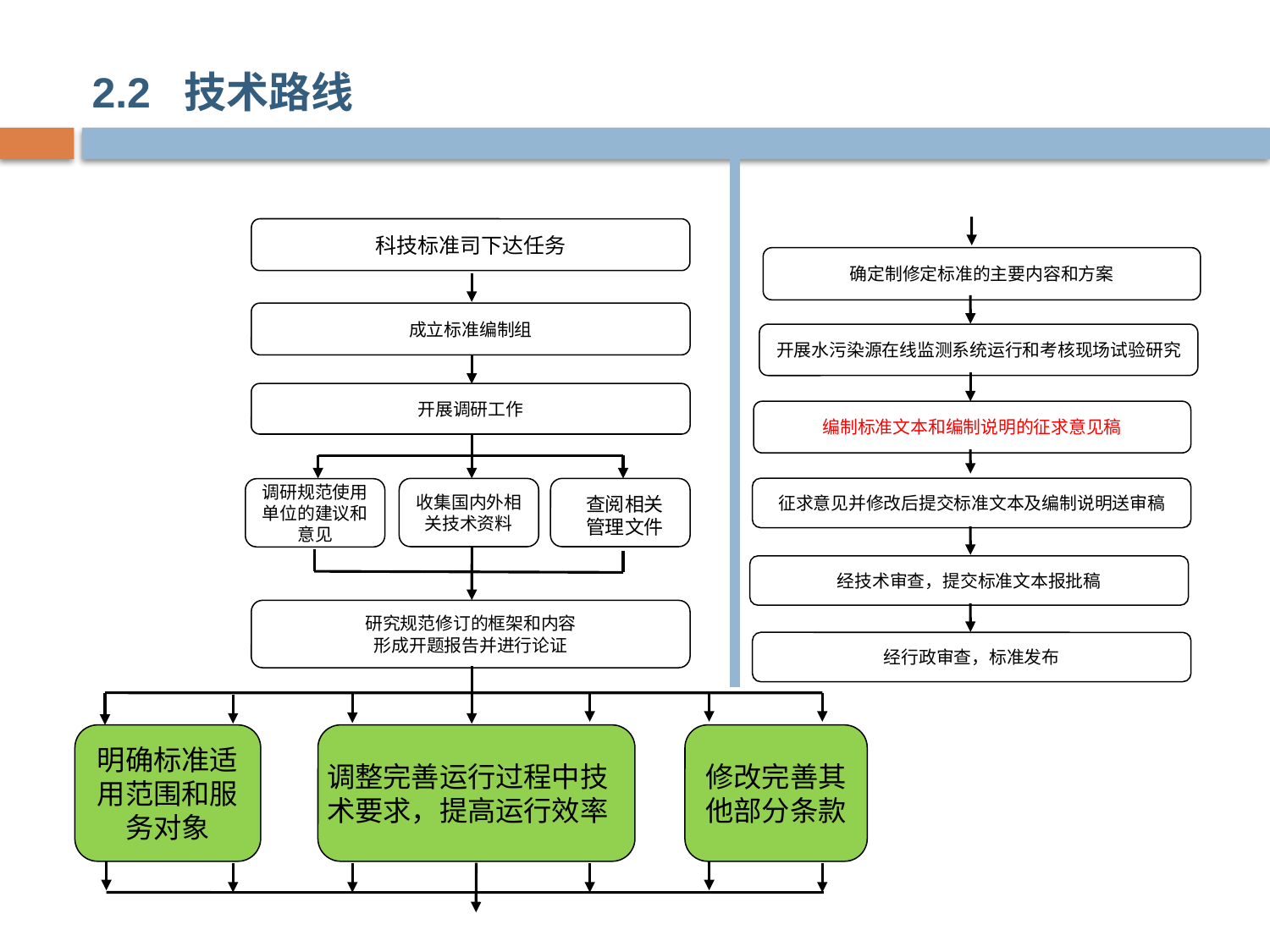

2.2  技术路线
科技标准司下达任务
确定制修定标准的主要内容和方案
成立标准编制组
开展水污染源在线监测系统运行和考核现场试验研究
开展调研工作
编制标准文本和编制说明的征求意见稿
征求意见并修改后提交标准文本及编制说明送审稿
收集国内外相关技术资料
查阅文献资料
调研规范使用单位的建议和意见
经技术审查，提交标准文本报批稿
研究规范修订的框架和内容
形成开题报告并进行论证
经行政审查，标准发布
明确标准适用范围和服务对象
调整完善运行过程中技术要求，提高运行效率
修改完善其他部分条款
查阅相关管理文件
9